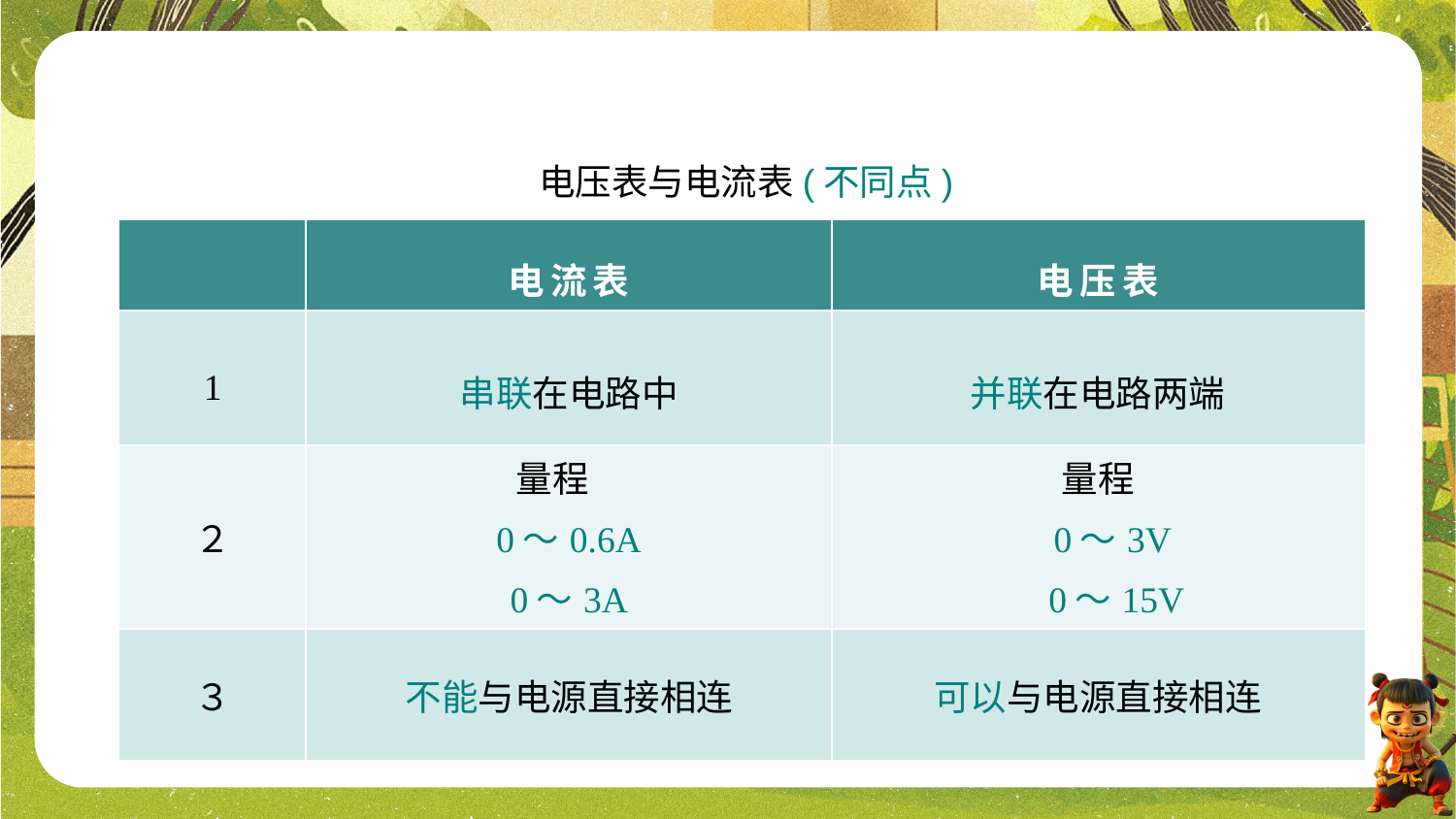

电压表与电流表(不同点)
|  | 电流表 | 电压表 |
| --- | --- | --- |
| 1 | 串联在电路中 | 并联在电路两端 |
| ２ | 量程 0～0.6A 0～3A | 量程 　0～3V 0～15V |
| ３ | 不能与电源直接相连 | 可以与电源直接相连 |